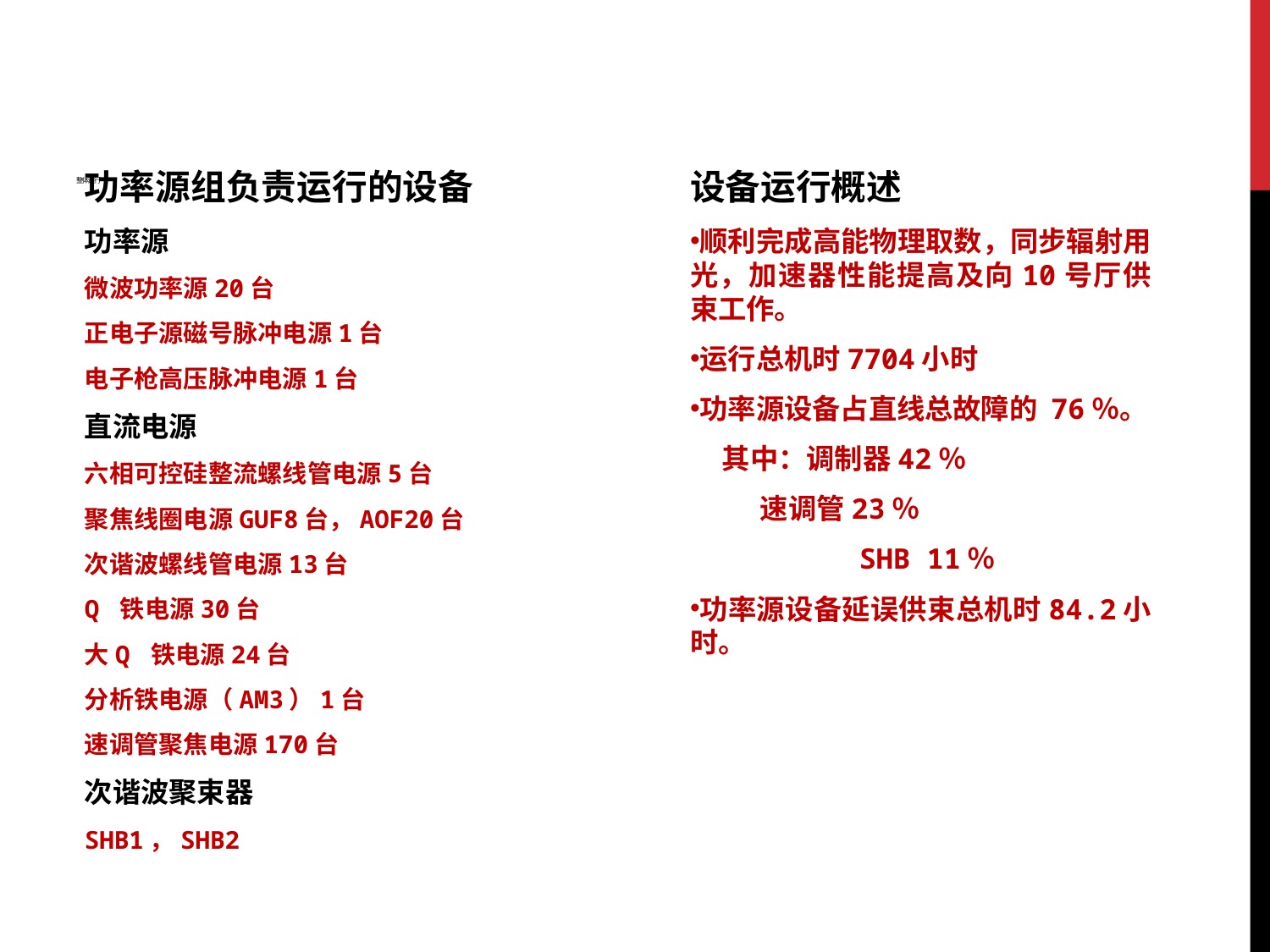

# 整体运行
功率源组负责运行的设备
功率源
微波功率源20台
正电子源磁号脉冲电源1台
电子枪高压脉冲电源1台
直流电源
六相可控硅整流螺线管电源5台
聚焦线圈电源GUF8台，AOF20台
次谐波螺线管电源13台
Q 铁电源30台
大Q 铁电源24台
分析铁电源（AM3）1台
速调管聚焦电源170台
次谐波聚束器
SHB1，SHB2

设备运行概述
顺利完成高能物理取数，同步辐射用光，加速器性能提高及向10号厅供束工作。
运行总机时7704小时
功率源设备占直线总故障的 76％。
    其中：调制器42％
          速调管23％
          SHB 11％
功率源设备延误供束总机时84.2小时。